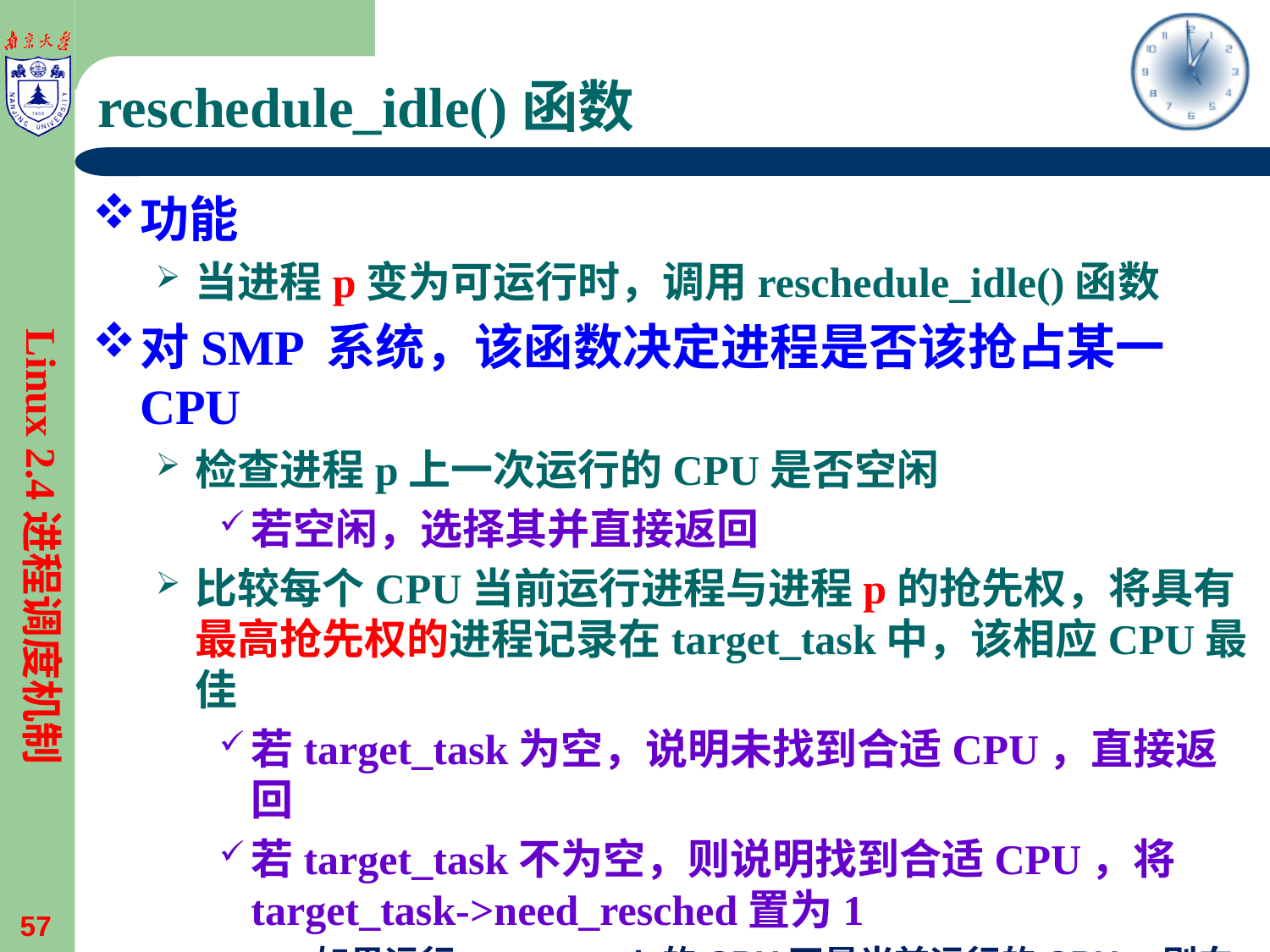

# reschedule_idle()函数
功能
当进程p变为可运行时，调用reschedule_idle()函数
对SMP 系统，该函数决定进程是否该抢占某一CPU
检查进程p上一次运行的CPU是否空闲
若空闲，选择其并直接返回
比较每个CPU当前运行进程与进程p的抢先权，将具有最高抢先权的进程记录在target_task中，该相应CPU最佳
若target_task为空，说明未找到合适CPU，直接返回
若target_task不为空，则说明找到合适CPU，将target_task->need_resched置为1
如果运行target_task的CPU不是当前运行的CPU，则向运行target_task的CPU发送一个IPI中断，让其重新调度
Linux 2.4进程调度机制
57